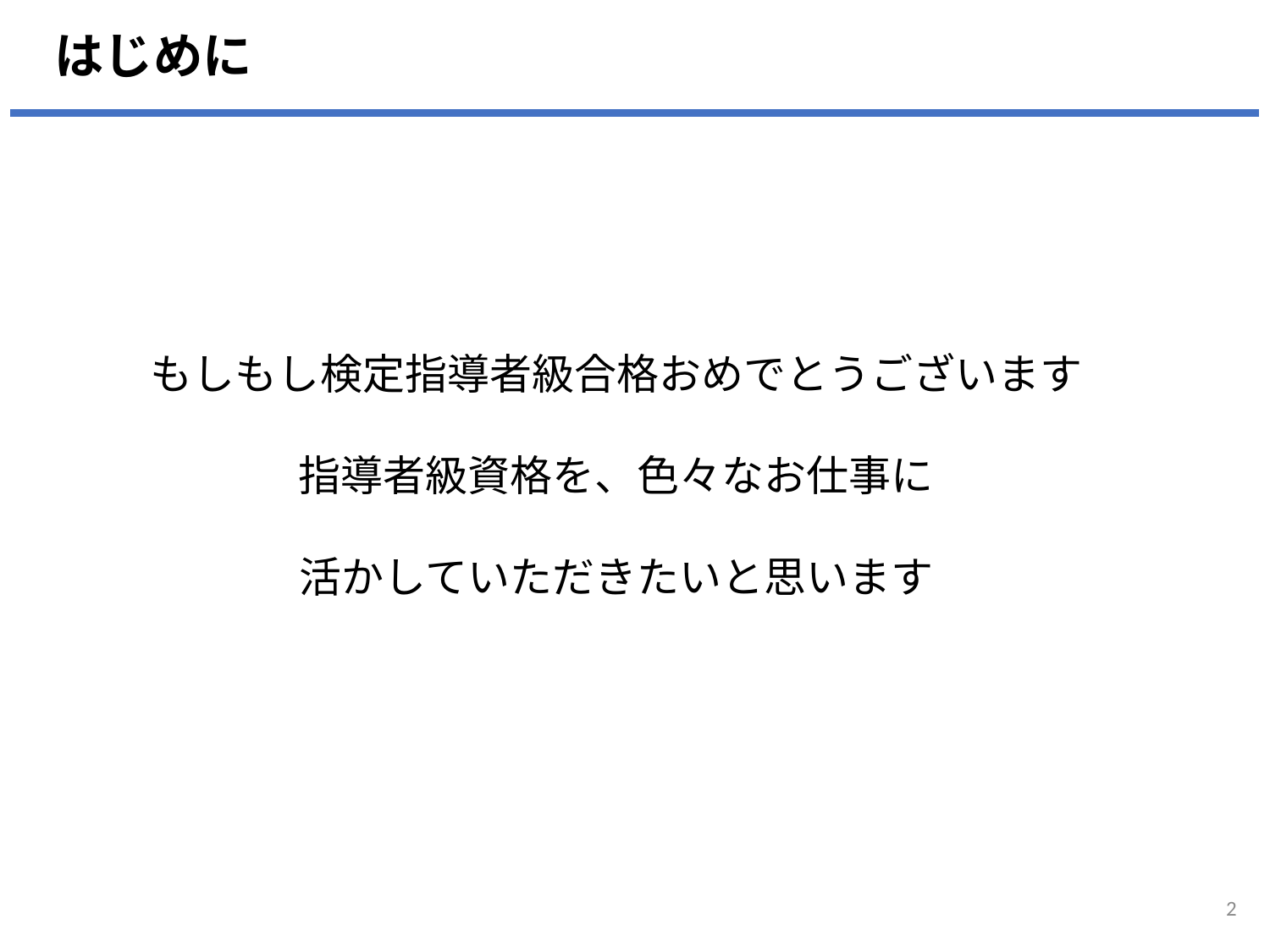

はじめに
もしもし検定指導者級合格おめでとうございます

指導者級資格を、色々なお仕事に

活かしていただきたいと思います
2